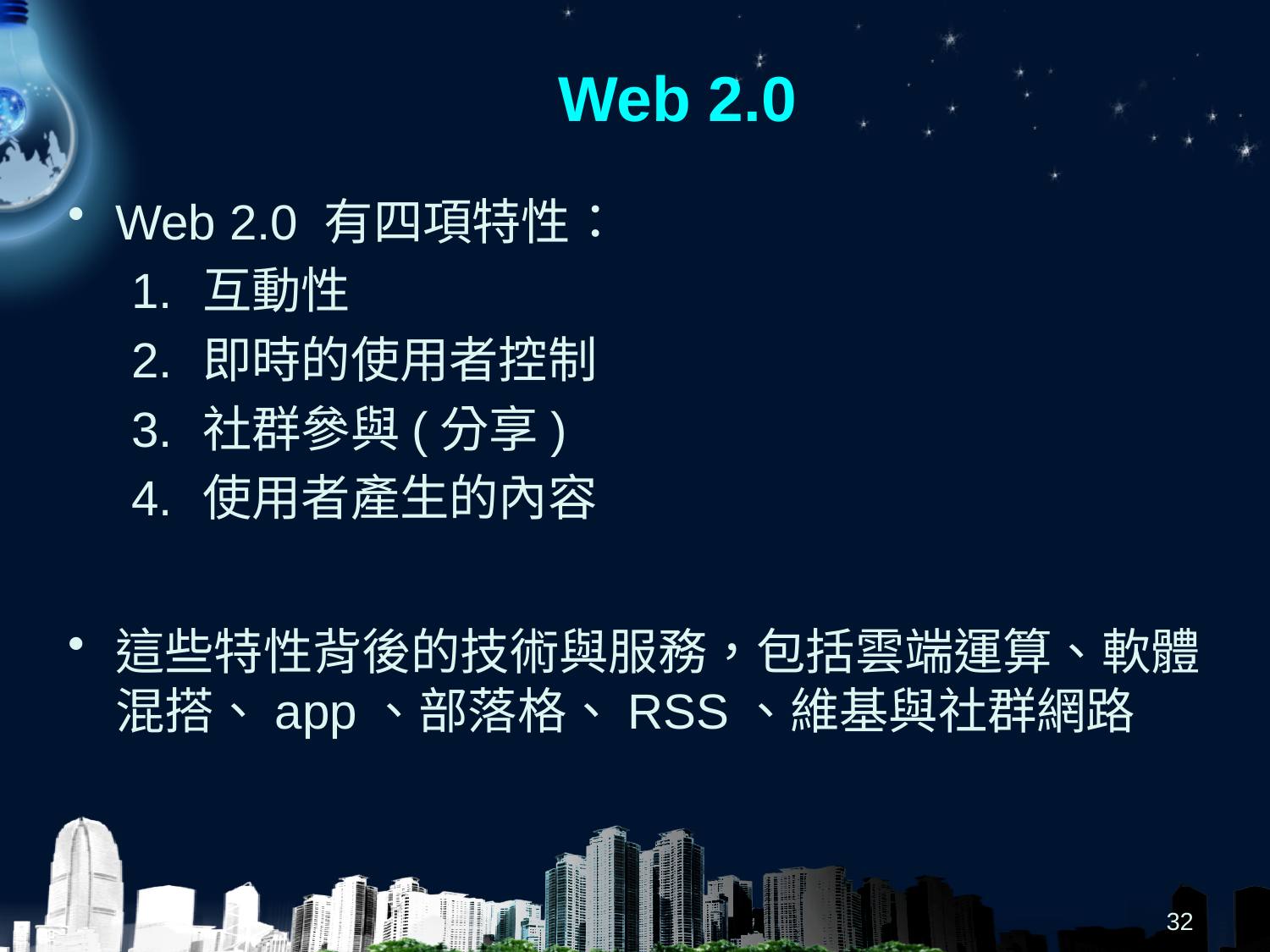

# Web 2.0
Web 2.0 有四項特性：
互動性
即時的使用者控制
社群參與(分享)
使用者產生的內容

這些特性背後的技術與服務，包括雲端運算、軟體混搭、app、部落格、RSS、維基與社群網路
32